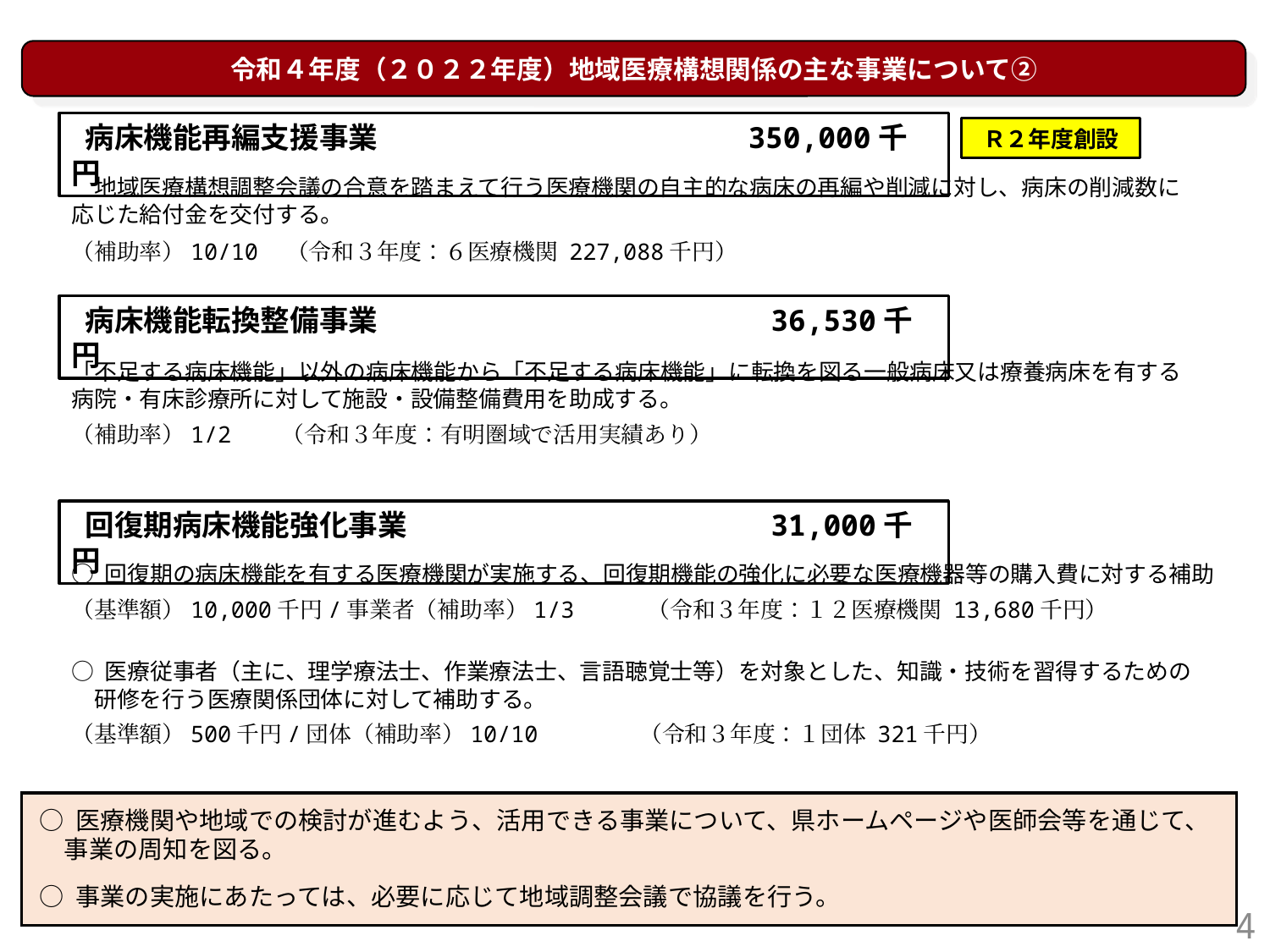

令和４年度（２０２２年度）地域医療構想関係の主な事業について②
 病床機能再編支援事業　　　　　　　　　　　　  350,000千円
Ｒ２年度創設
　地域医療構想調整会議の合意を踏まえて行う医療機関の自主的な病床の再編や削減に対し、病床の削減数に
応じた給付金を交付する。

（補助率）10/10　（令和３年度：６医療機関 227,088千円）
 病床機能転換整備事業　　　　　　　　　　　　 　36,530千円
「不足する病床機能」以外の病床機能から「不足する病床機能」に転換を図る一般病床又は療養病床を有する
病院・有床診療所に対して施設・設備整備費用を助成する。

（補助率）1/2　　（令和３年度：有明圏域で活用実績あり）
 回復期病床機能強化事業　　　　　　　　 　　　　31,000千円
○ 回復期の病床機能を有する医療機関が実施する、回復期機能の強化に必要な医療機器等の購入費に対する補助

（基準額）10,000千円/事業者（補助率）1/3　　　（令和３年度：１２医療機関 13,680千円）

○ 医療従事者（主に、理学療法士、作業療法士、言語聴覚士等）を対象とした、知識・技術を習得するための
　研修を行う医療関係団体に対して補助する。

（基準額）500千円/団体（補助率）10/10　　　 　（令和３年度：１団体 321千円）

○ 医療機関や地域での検討が進むよう、活用できる事業について、県ホームページや医師会等を通じて、
　事業の周知を図る。

○ 事業の実施にあたっては、必要に応じて地域調整会議で協議を行う。
4